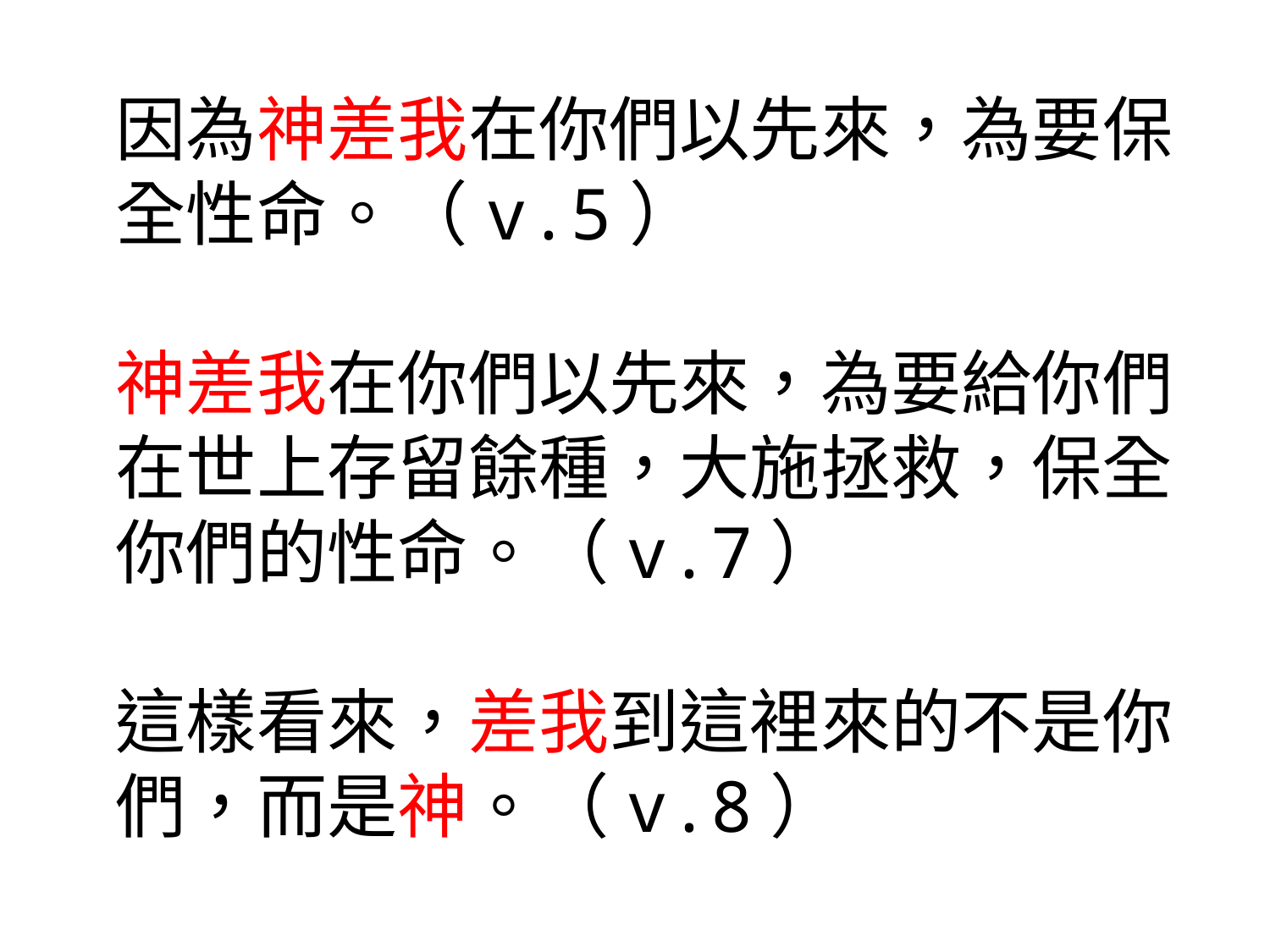

因為神差我在你們以先來，為要保全性命。（v.5）

神差我在你們以先來，為要給你們在世上存留餘種，大施拯救，保全你們的性命。（v.7）

這樣看來，差我到這裡來的不是你們，而是神。（v.8）